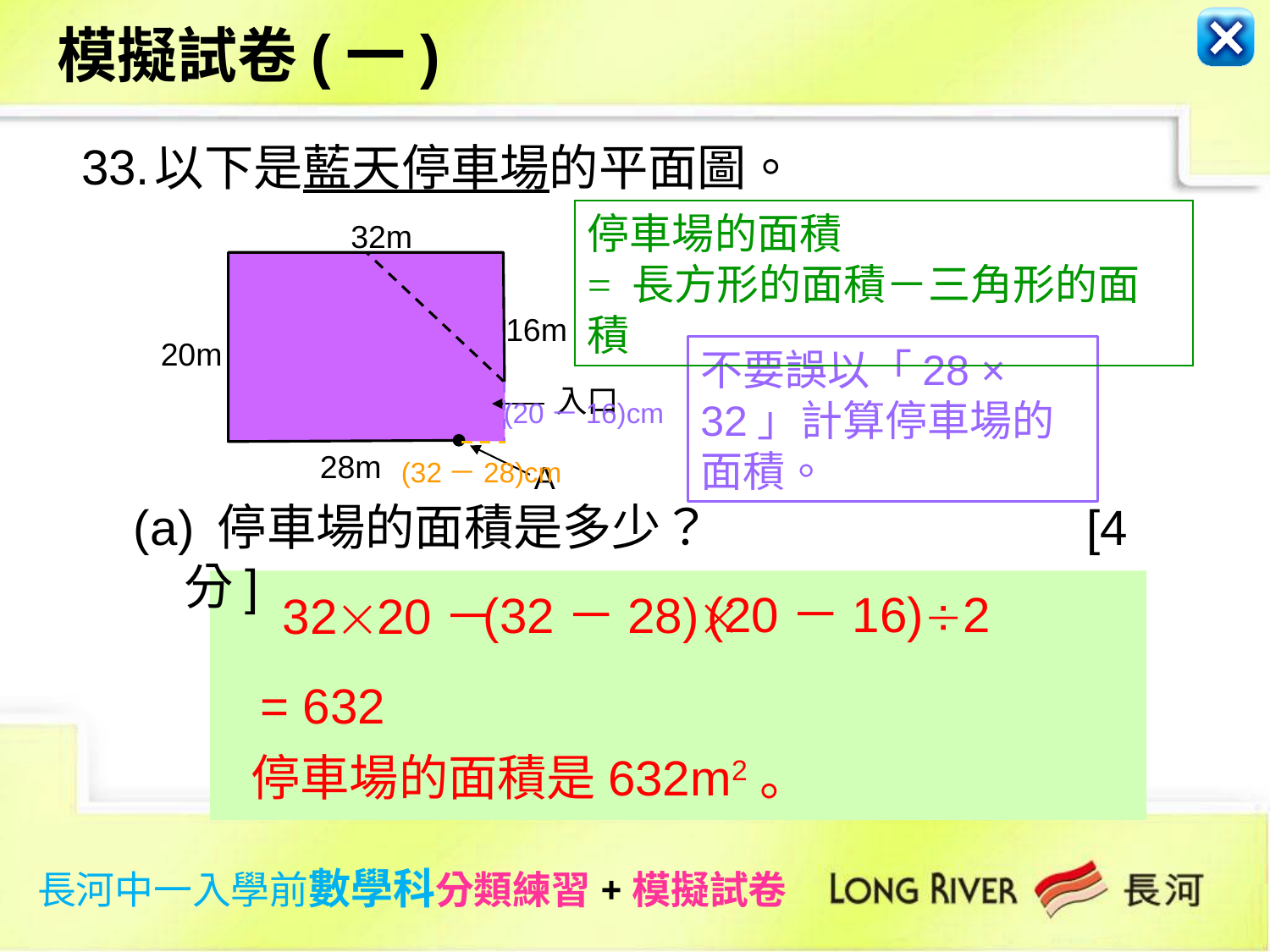

模擬試卷(一)
33.
以下是藍天停車場的平面圖。
停車場的面積
= 長方形的面積－三角形的面積
32m

16m
20m
不要誤以「28 × 32」計算停車場的面積。
入口

(20－16)cm
28m
(32－28)cm
A
 停車場的面積是多少？	    [4分]

(20－16)÷2
(32－28)×
32×20－
= 632
停車場的面積是632m2。